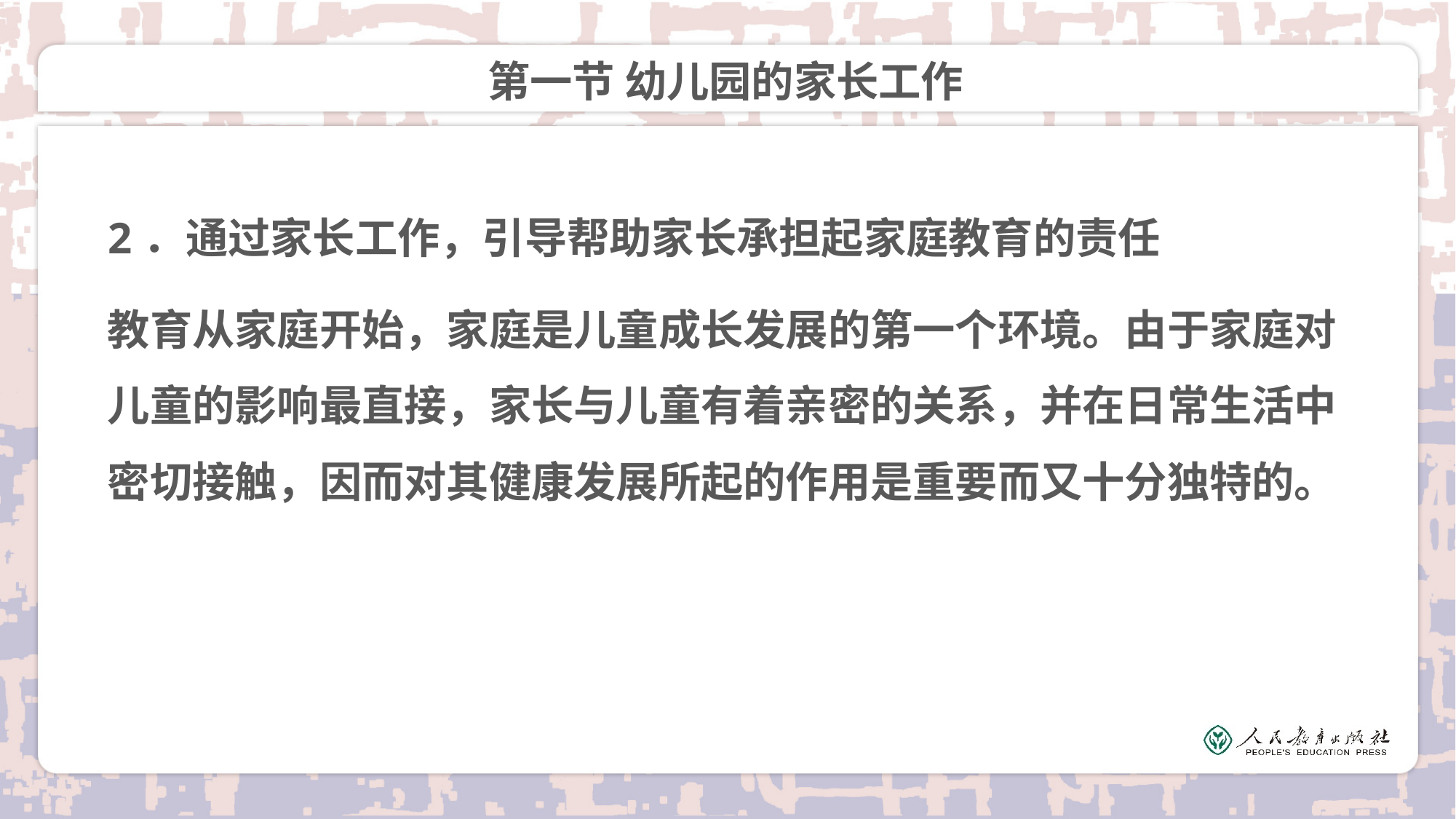

# 第一节 幼儿园的家长工作
2．通过家长工作，引导帮助家长承担起家庭教育的责任
教育从家庭开始，家庭是儿童成长发展的第一个环境。由于家庭对儿童的影响最直接，家长与儿童有着亲密的关系，并在日常生活中密切接触，因而对其健康发展所起的作用是重要而又十分独特的。